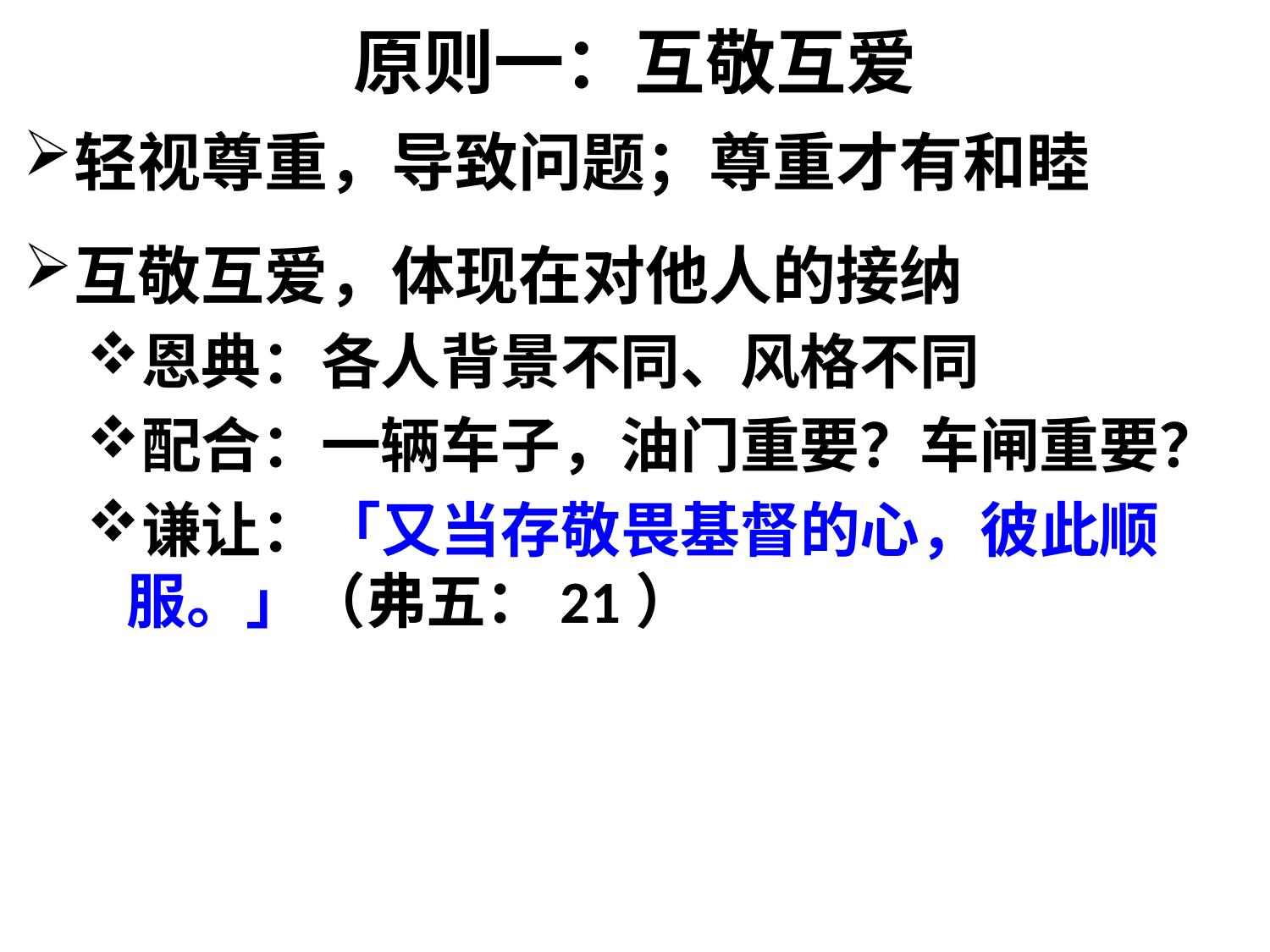

# 原则一：互敬互爱
轻视尊重，导致问题；尊重才有和睦

互敬互爱，体现在对他人的接纳
恩典：各人背景不同、风格不同
配合：一辆车子，油门重要？车闸重要？
谦让：「又当存敬畏基督的心，彼此顺服。」（弗五：21）